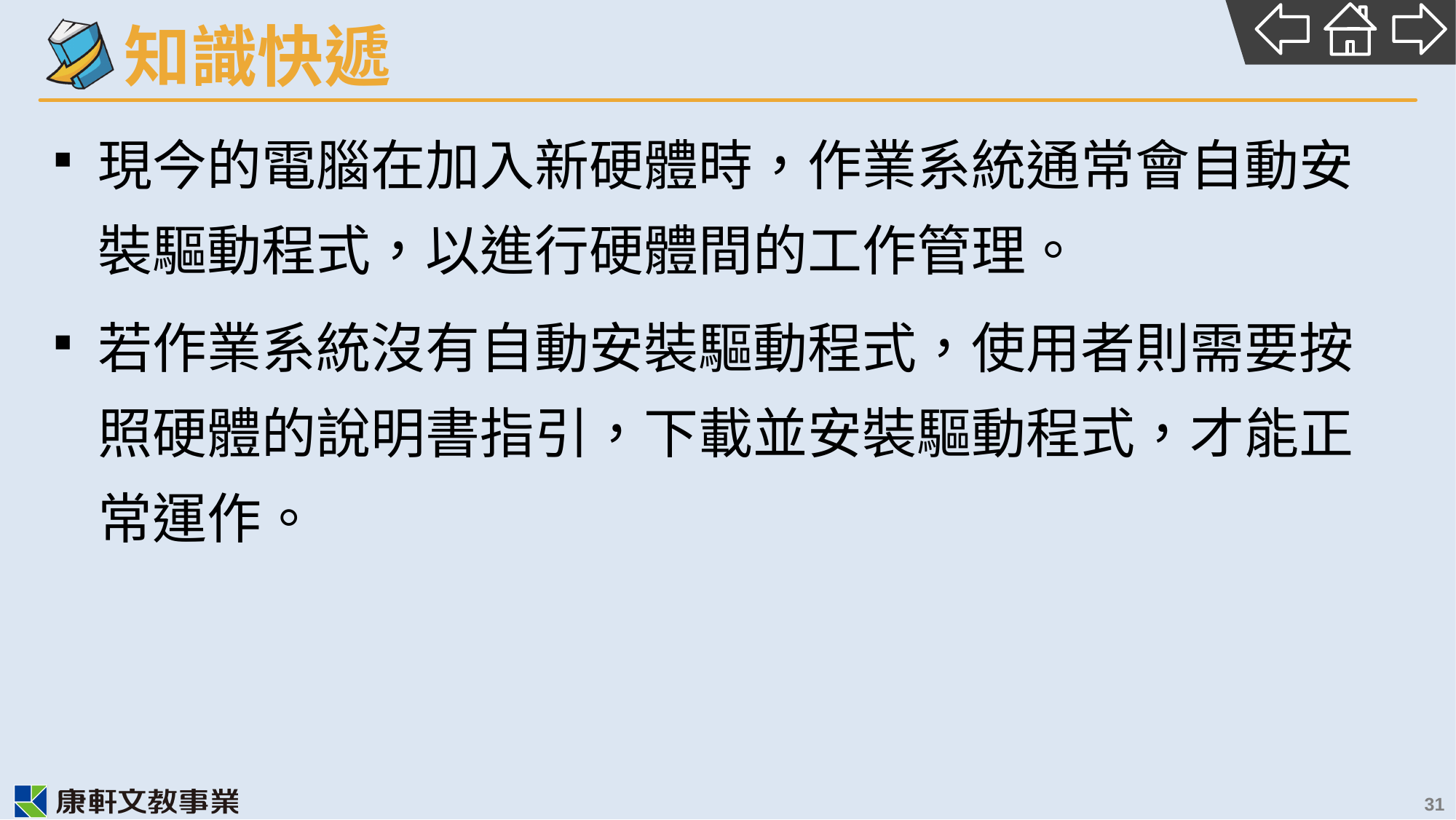

現今的電腦在加入新硬體時，作業系統通常會自動安裝驅動程式，以進行硬體間的工作管理。
若作業系統沒有自動安裝驅動程式，使用者則需要按照硬體的說明書指引，下載並安裝驅動程式，才能正常運作。
31